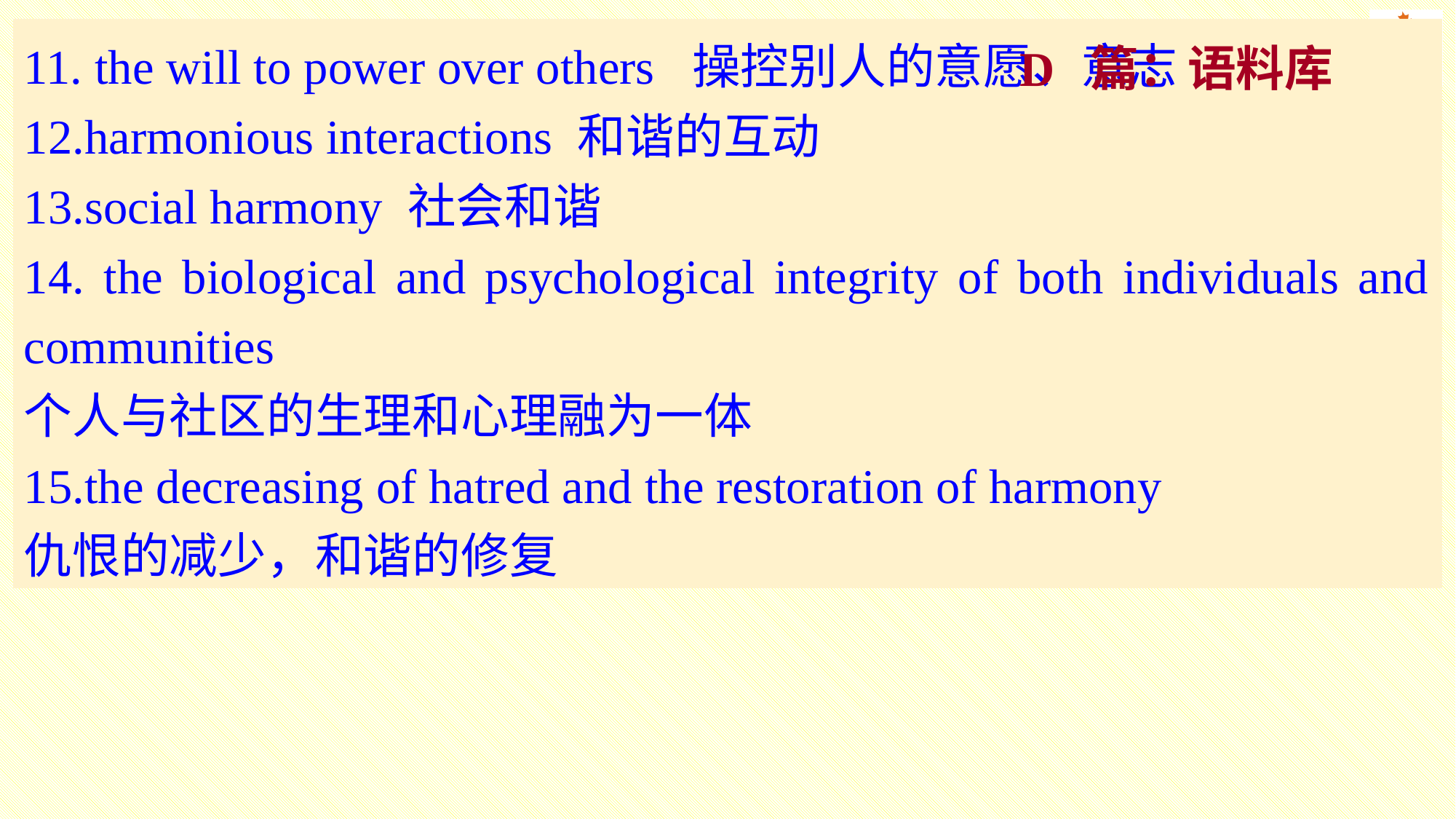

11. the will to power over others  操控别人的意愿、意志
12.harmonious interactions 和谐的互动
13.social harmony 社会和谐
14. the biological and psychological integrity of both individuals and communities
个人与社区的生理和心理融为一体
15.the decreasing of hatred and the restoration of harmony
仇恨的减少，和谐的修复
D  篇：语料库